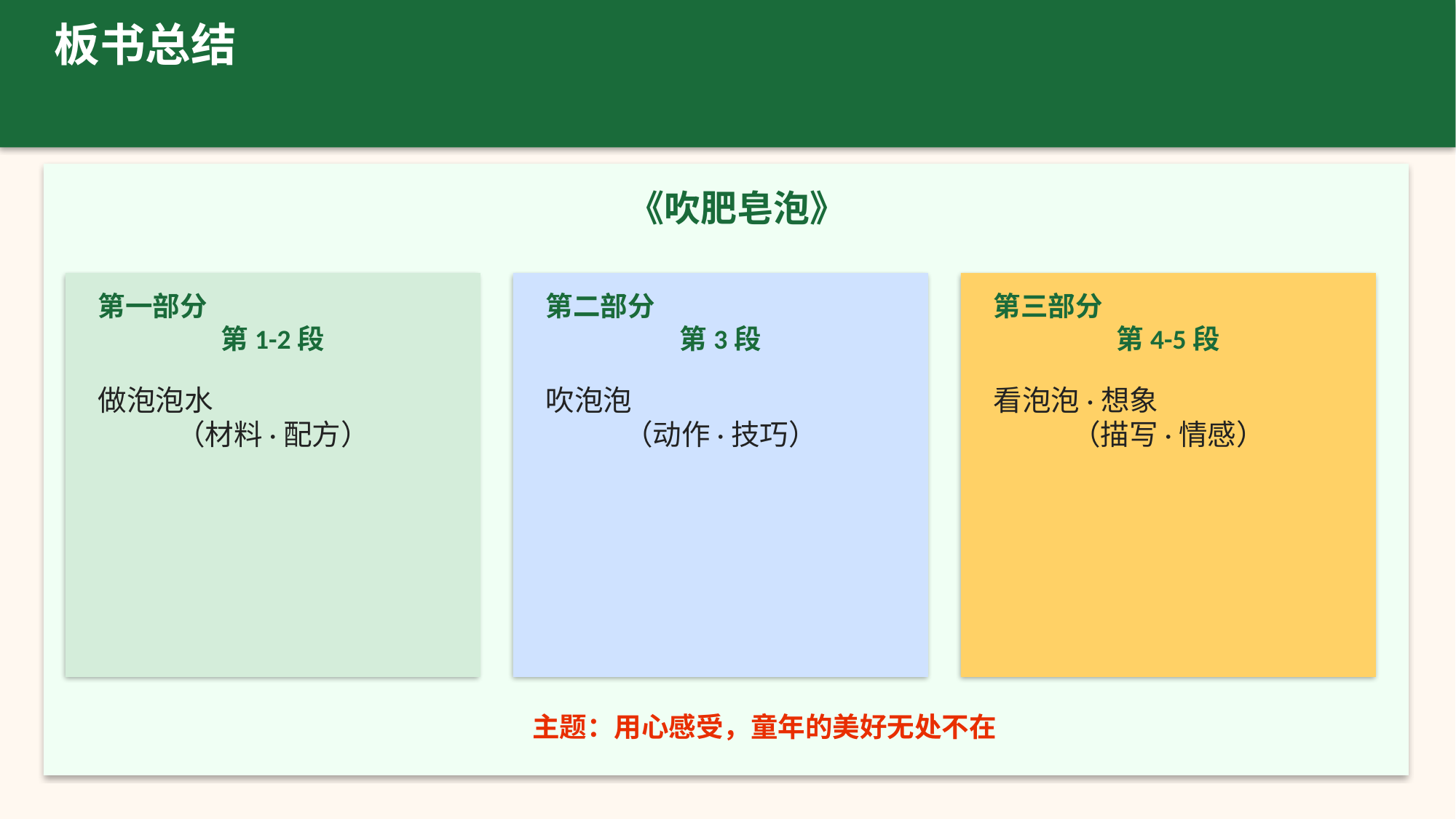

板书总结

《吹肥皂泡》

第一部分
第1-2段
第二部分
第3段
第三部分
第4-5段
做泡泡水
（材料·配方）
吹泡泡
（动作·技巧）
看泡泡·想象
（描写·情感）
主题：用心感受，童年的美好无处不在